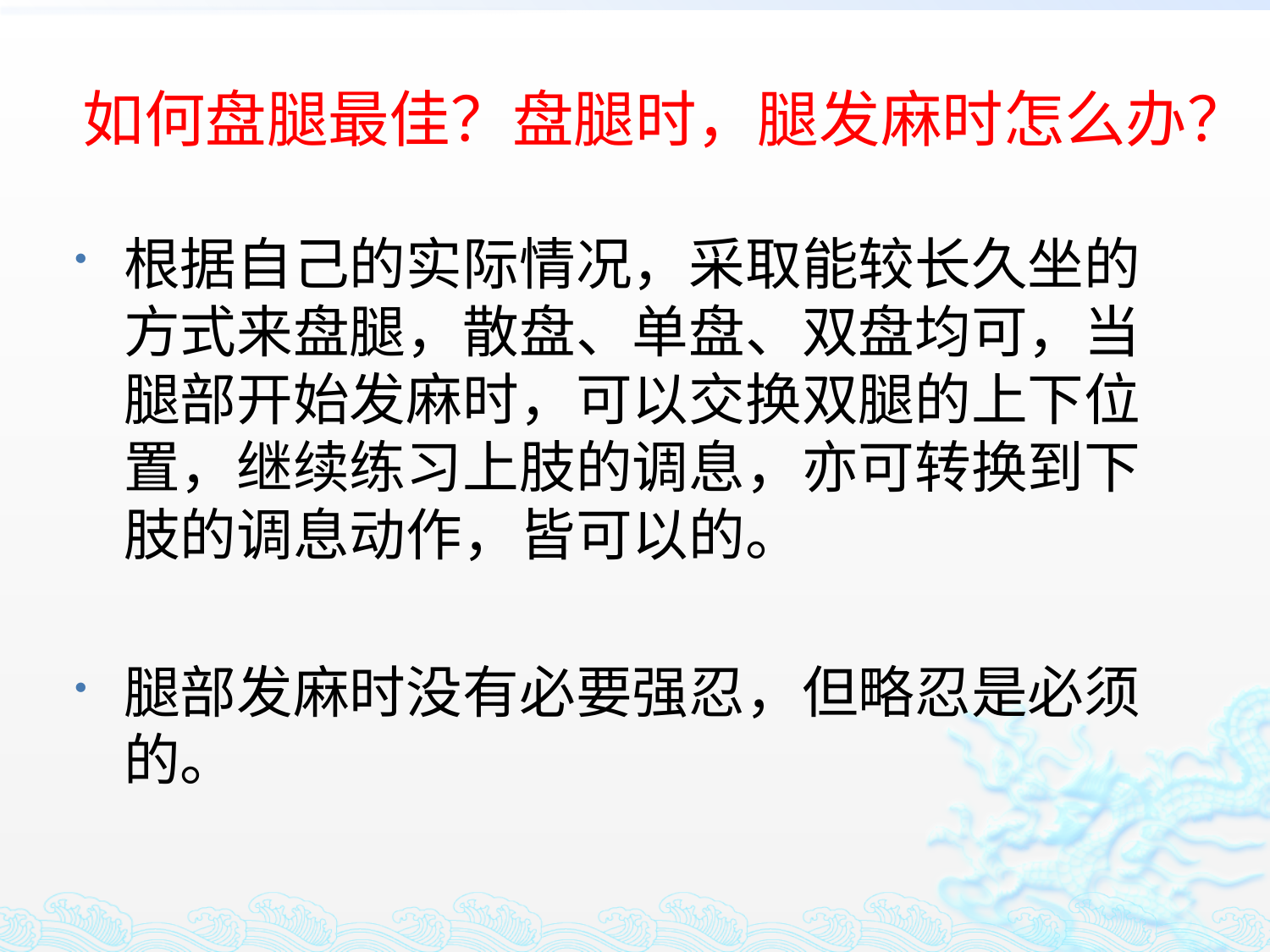

# 如何盘腿最佳？盘腿时，腿发麻时怎么办？
根据自己的实际情况，采取能较长久坐的方式来盘腿，散盘、单盘、双盘均可，当腿部开始发麻时，可以交换双腿的上下位置，继续练习上肢的调息，亦可转换到下肢的调息动作，皆可以的。

腿部发麻时没有必要强忍，但略忍是必须的。